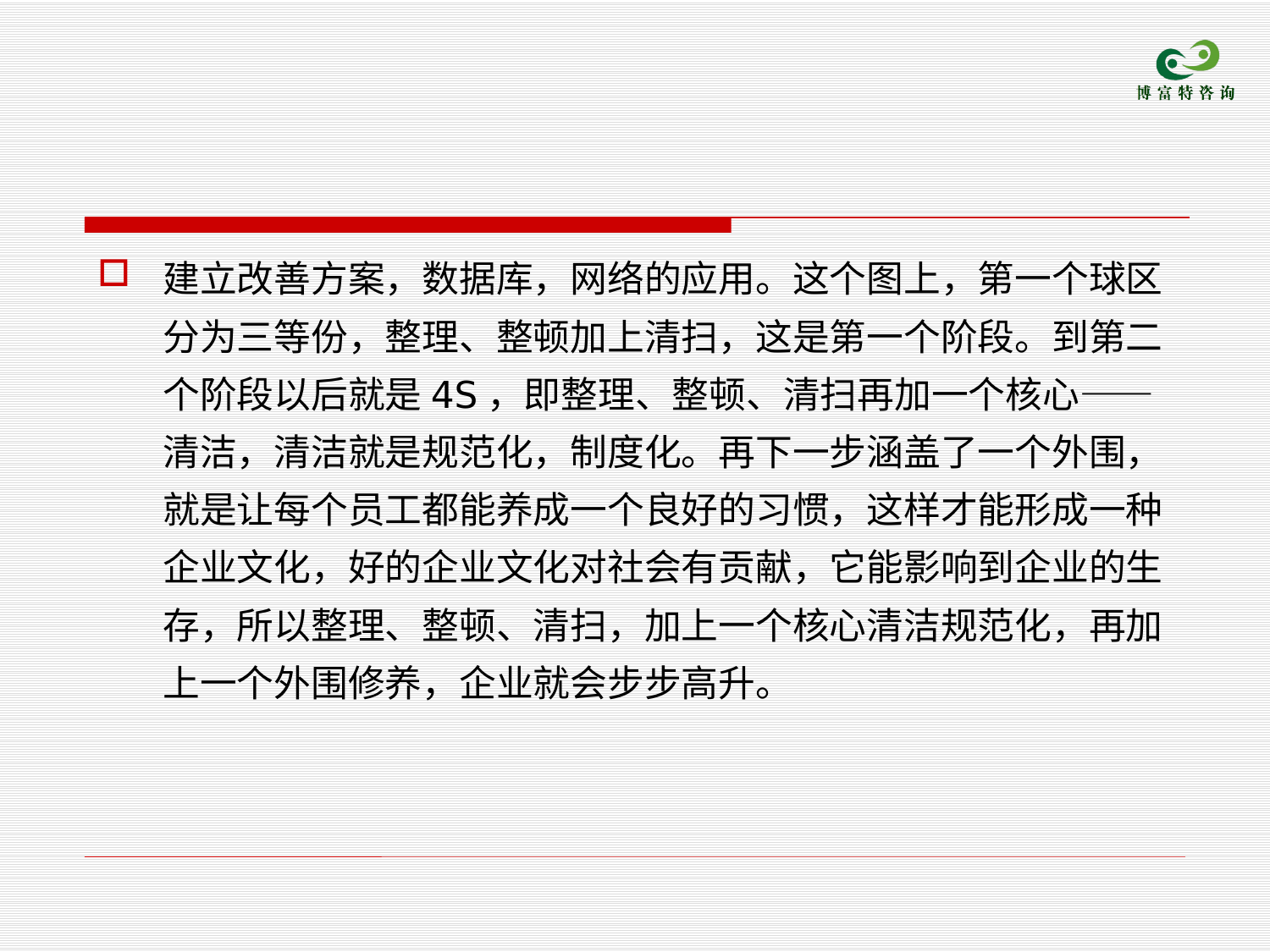

建立改善方案，数据库，网络的应用。这个图上，第一个球区分为三等份，整理、整顿加上清扫，这是第一个阶段。到第二个阶段以后就是4S，即整理、整顿、清扫再加一个核心——清洁，清洁就是规范化，制度化。再下一步涵盖了一个外围，就是让每个员工都能养成一个良好的习惯，这样才能形成一种企业文化，好的企业文化对社会有贡献，它能影响到企业的生存，所以整理、整顿、清扫，加上一个核心清洁规范化，再加上一个外围修养，企业就会步步高升。
306